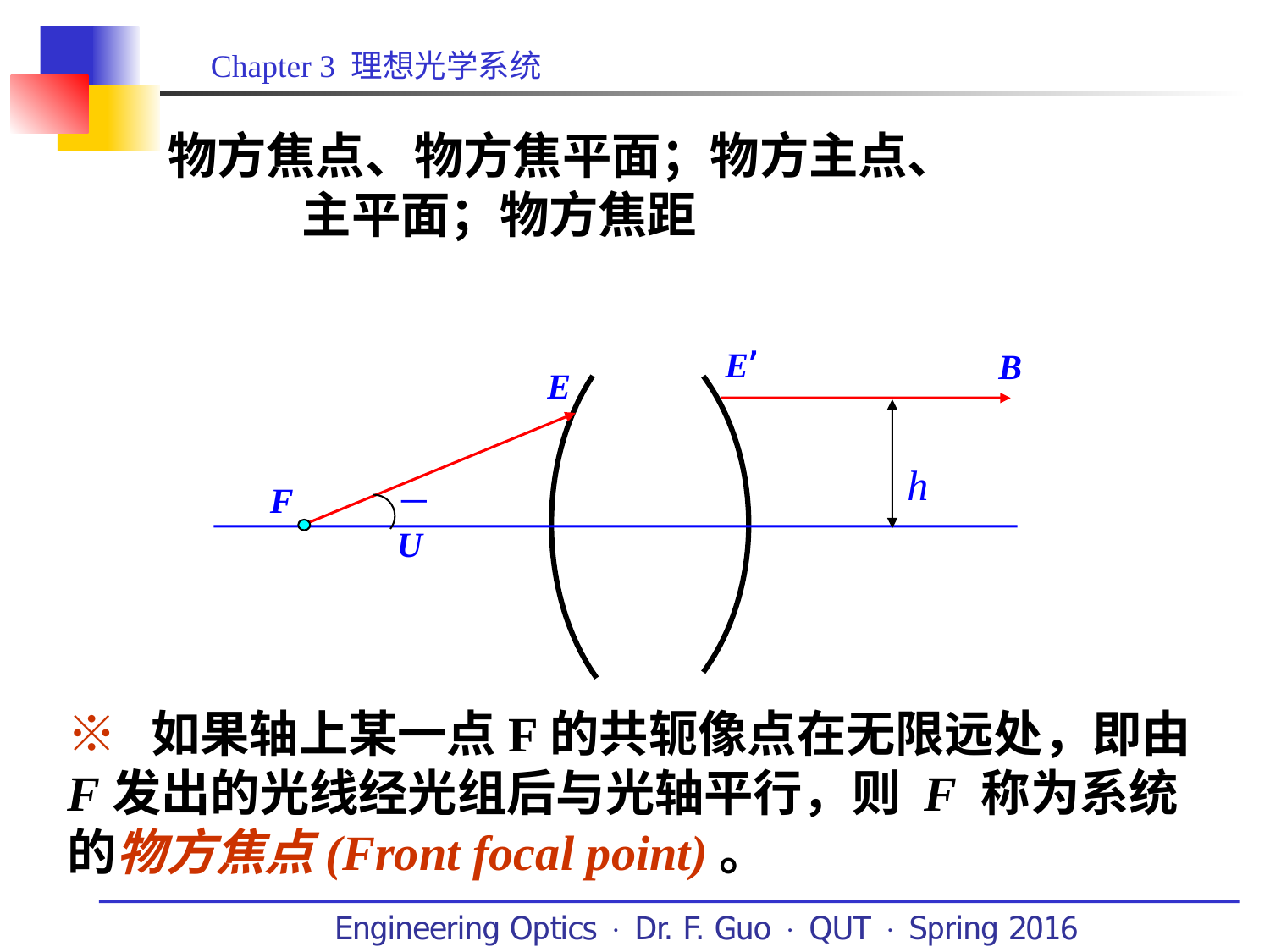

# 物方焦点、物方焦平面；物方主点、 主平面；物方焦距
E’
B
E

h
F
－U

※  如果轴上某一点F的共轭像点在无限远处，即由F发出的光线经光组后与光轴平行，则 F 称为系统的物方焦点(Front focal point)。